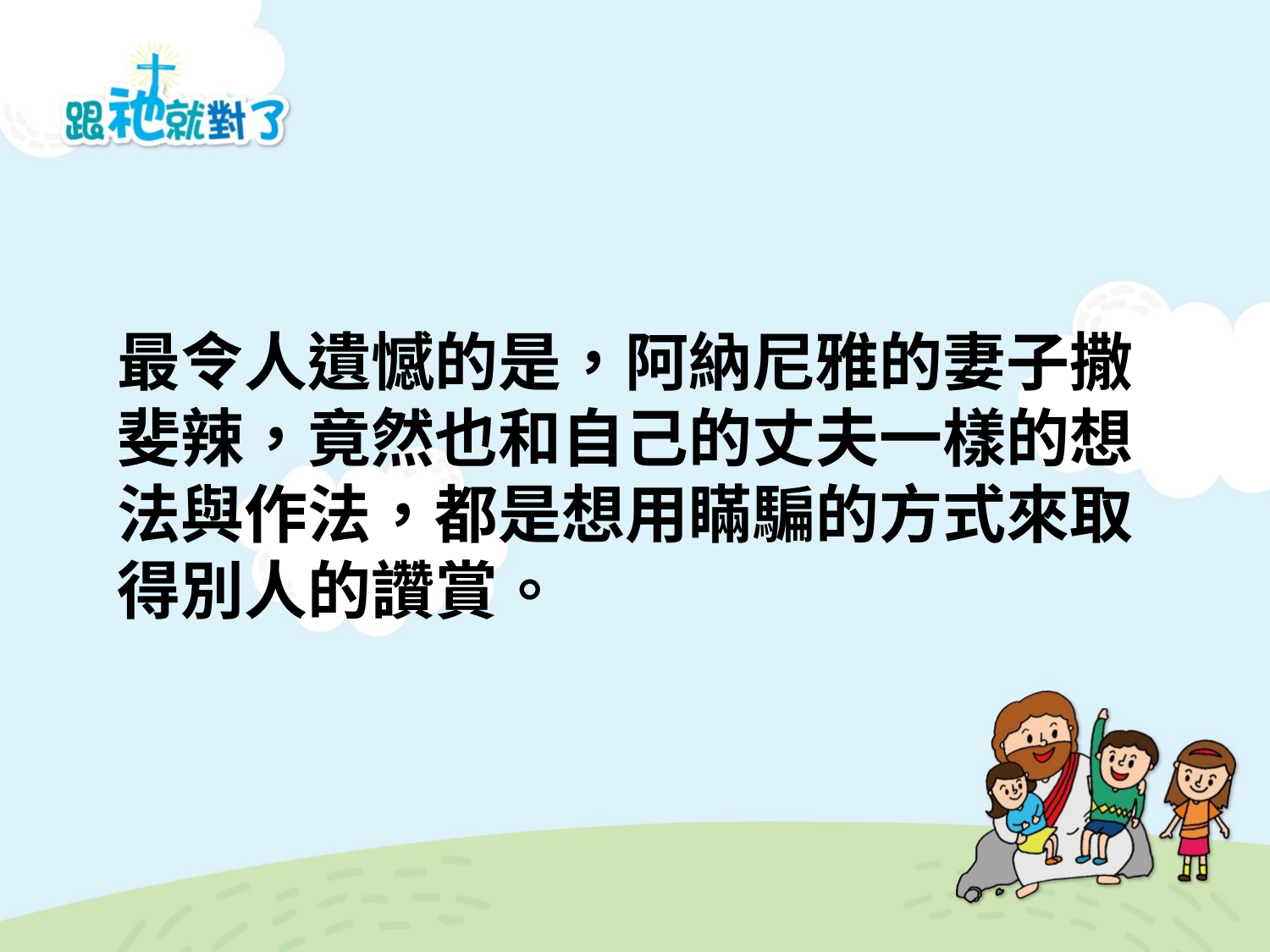

最令人遺憾的是，阿納尼雅的妻子撒斐辣，竟然也和自己的丈夫一樣的想法與作法，都是想用瞞騙的方式來取得別人的讚賞。